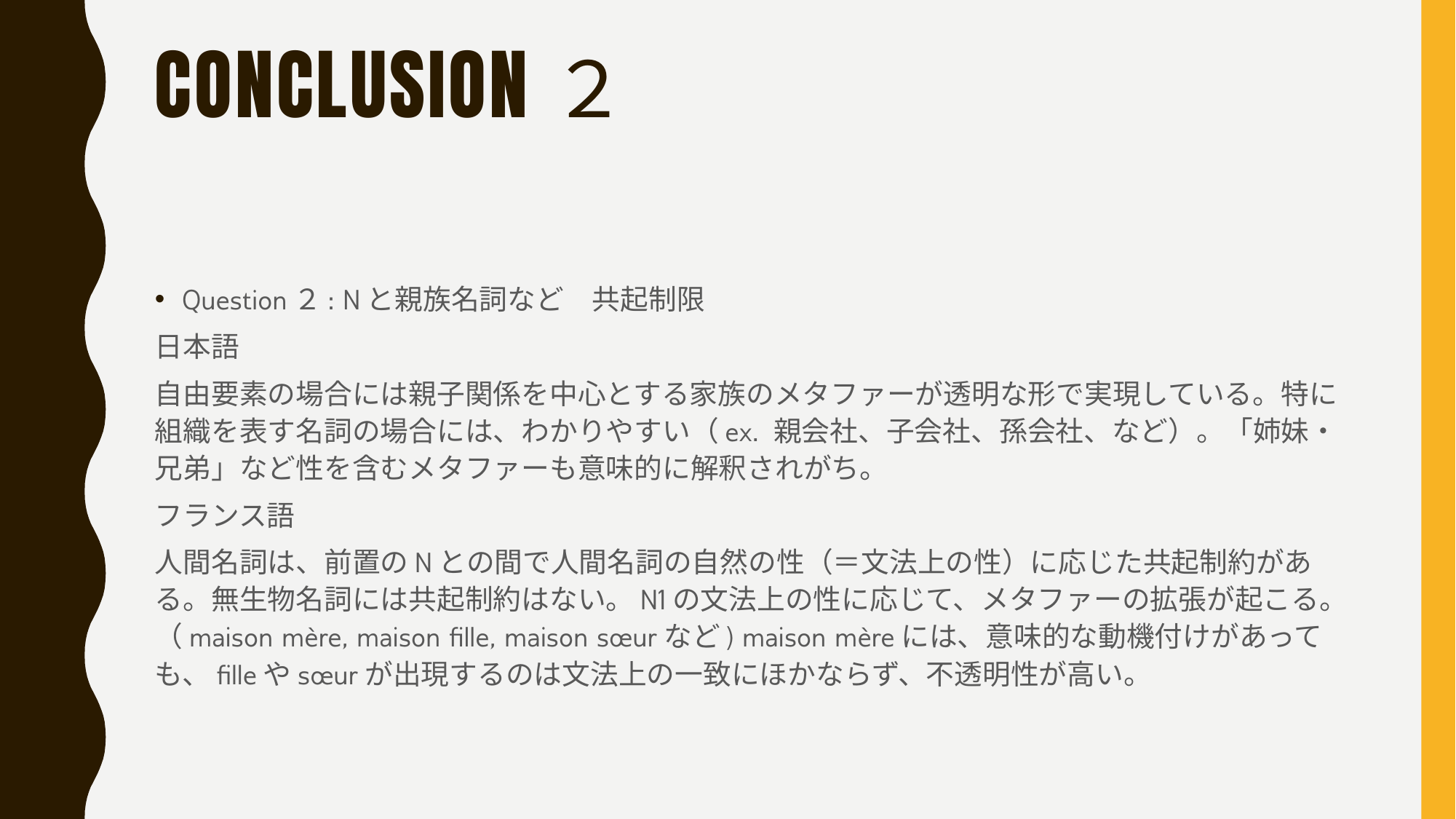

# Conclusion２
Question２: Nと親族名詞など　共起制限
日本語
自由要素の場合には親子関係を中心とする家族のメタファーが透明な形で実現している。特に組織を表す名詞の場合には、わかりやすい（ex. 親会社、子会社、孫会社、など）。「姉妹・兄弟」など性を含むメタファーも意味的に解釈されがち。
フランス語
人間名詞は、前置のNとの間で人間名詞の自然の性（＝文法上の性）に応じた共起制約がある。無生物名詞には共起制約はない。N1の文法上の性に応じて、メタファーの拡張が起こる。（maison mère, maison fille, maison soeurなど) maison mèreには、意味的な動機付けがあっても、filleやsoeurが出現するのは文法上の一致にほかならず、不透明性が高い。